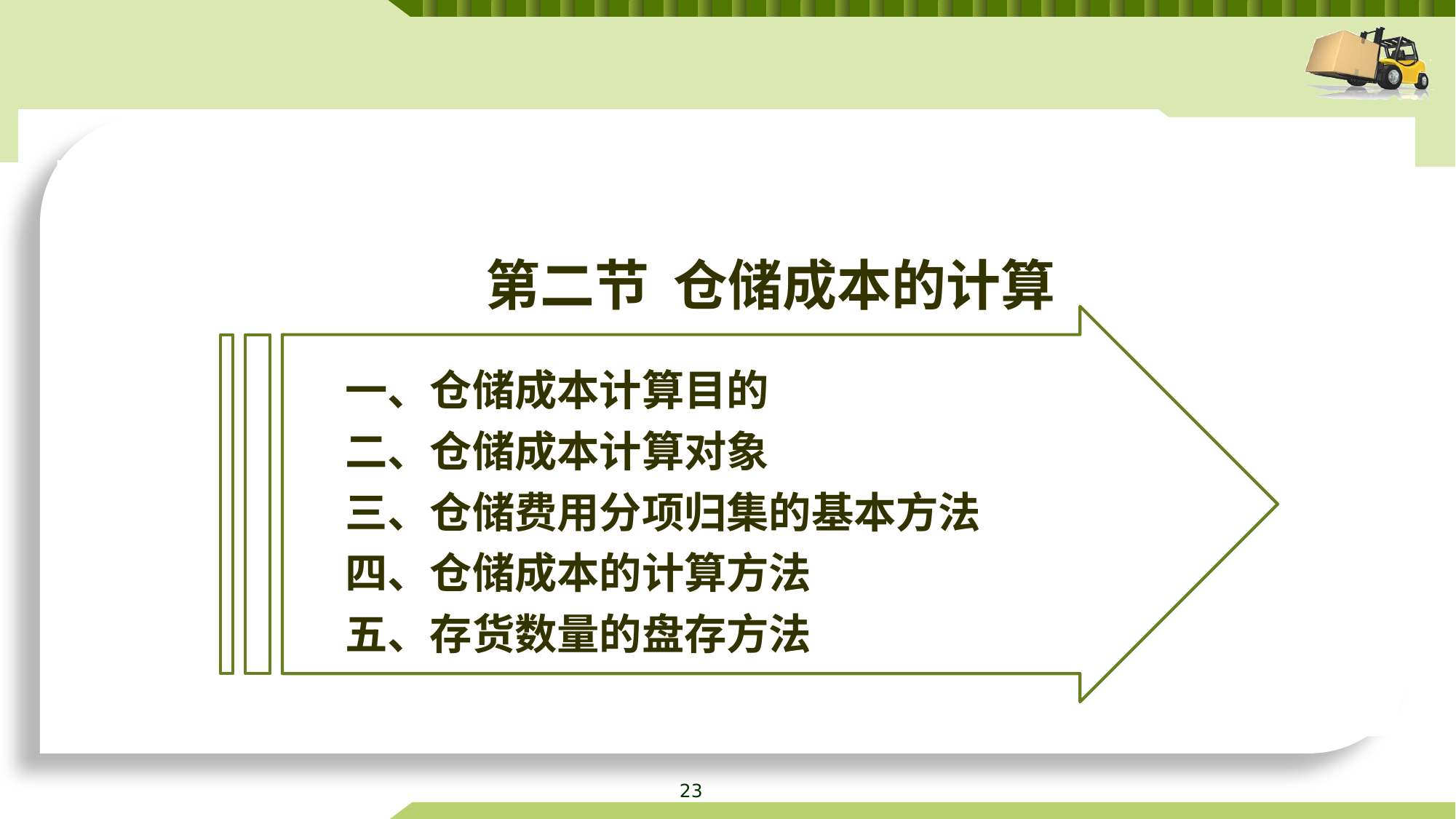

第二节  仓储成本的计算
一、仓储成本计算目的
二、仓储成本计算对象
三、仓储费用分项归集的基本方法
四、仓储成本的计算方法
五、存货数量的盘存方法